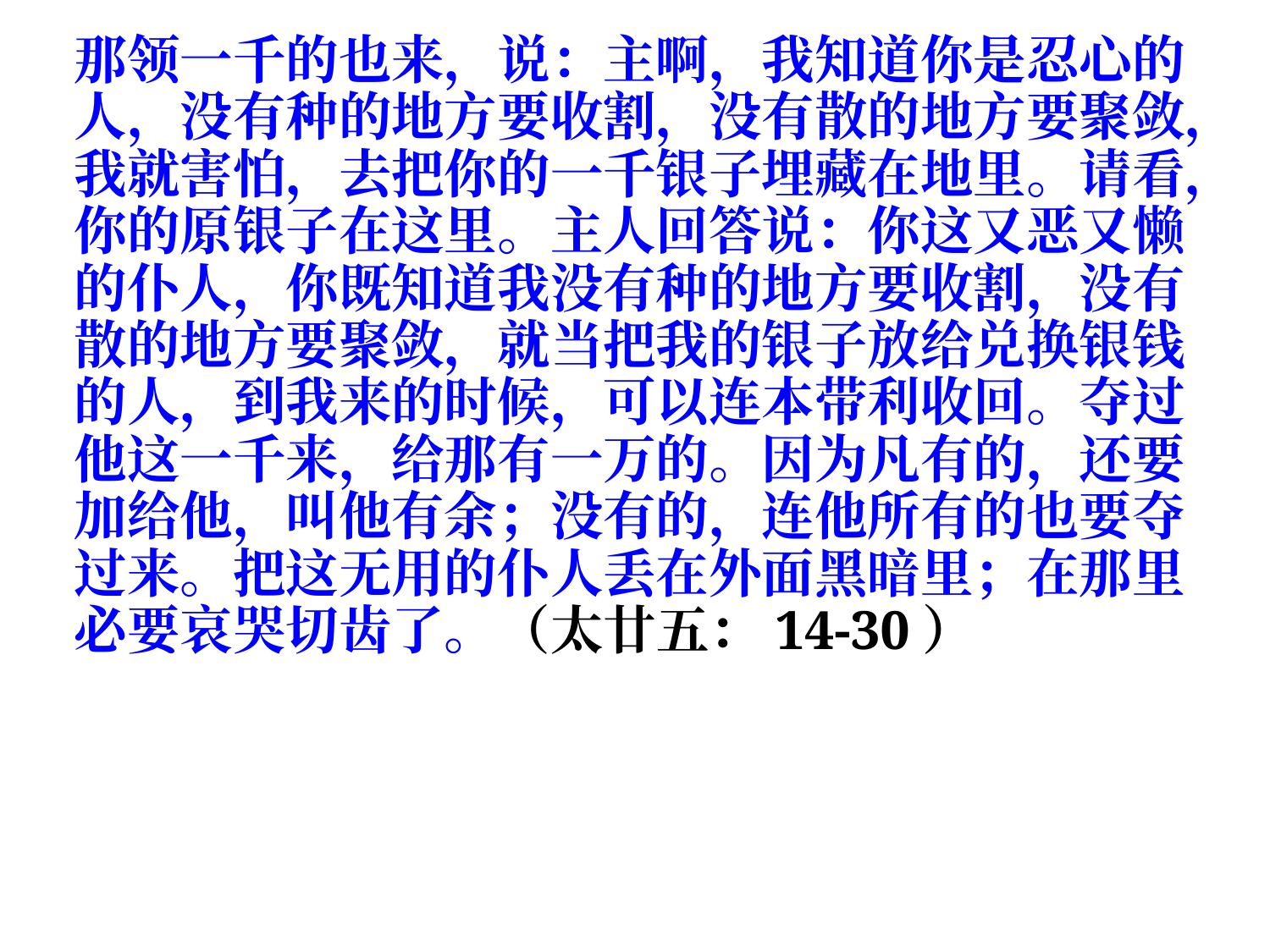

那领一千的也来，说：主啊，我知道你是忍心的人，没有种的地方要收割，没有散的地方要聚敛，我就害怕，去把你的一千银子埋藏在地里。请看，你的原银子在这里。主人回答说：你这又恶又懒的仆人，你既知道我没有种的地方要收割，没有散的地方要聚敛，就当把我的银子放给兑换银钱的人，到我来的时候，可以连本带利收回。夺过他这一千来，给那有一万的。因为凡有的，还要加给他，叫他有余；没有的，连他所有的也要夺过来。把这无用的仆人丢在外面黑暗里；在那里必要哀哭切齿了。（太廿五：14-30）